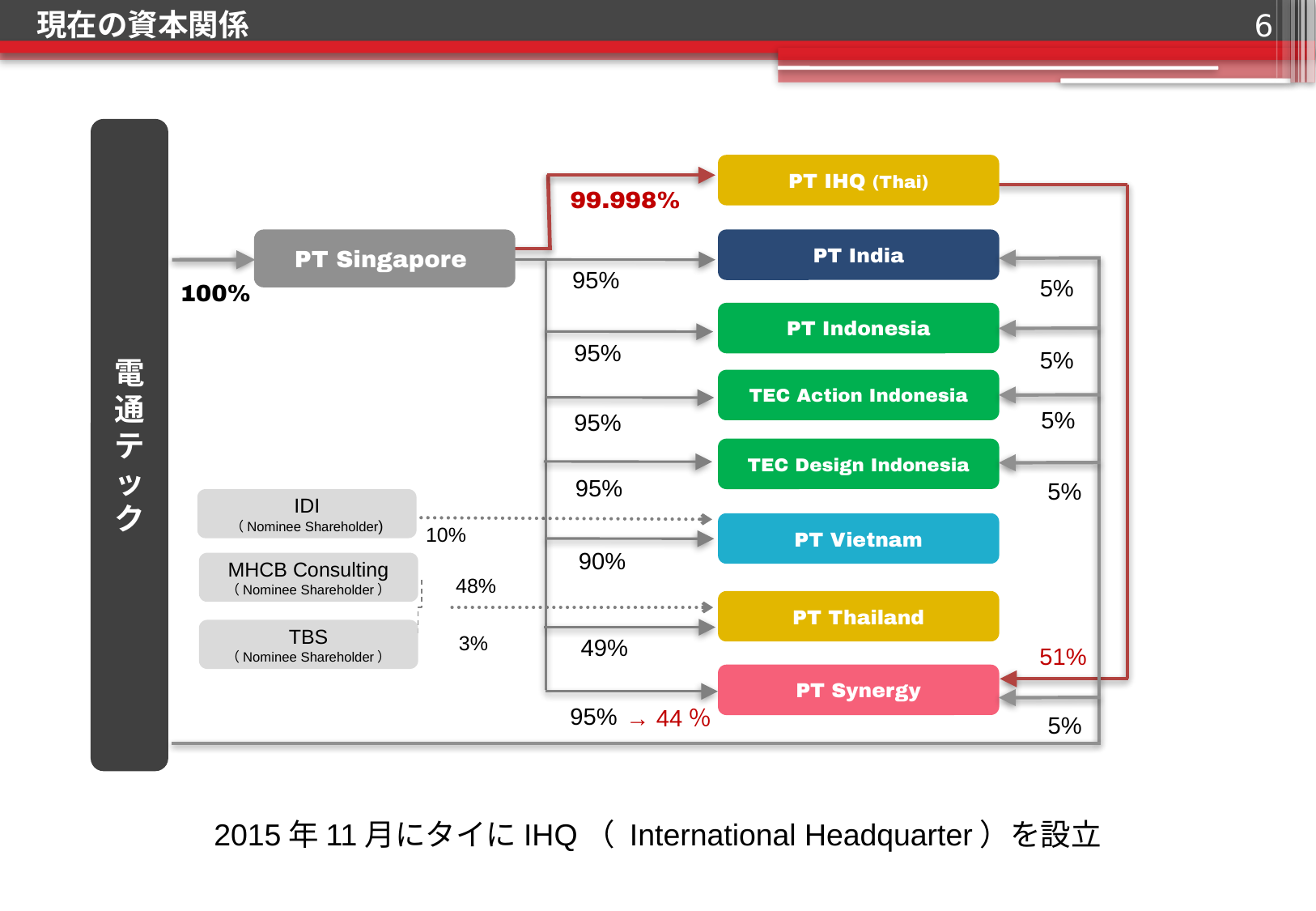

現在の資本関係
6
電通テ
ッ
ク
PT IHQ (Thai)
99.998%
PT Singapore
PT India
95%
5%
100%
PT Indonesia
95%

5%
TEC Action Indonesia
5%
95%
TEC Design Indonesia
95%
5%

IDI
（Nominee Shareholder)
PT Vietnam
10%
90%
MHCB Consulting
（Nominee Shareholder）
48%
PT Thailand
TBS
（Nominee Shareholder）
3%
49%

　　51%

PT Synergy
95%
→ 44％
5%

2015年11月にタイにIHQ（ International Headquarter）を設立